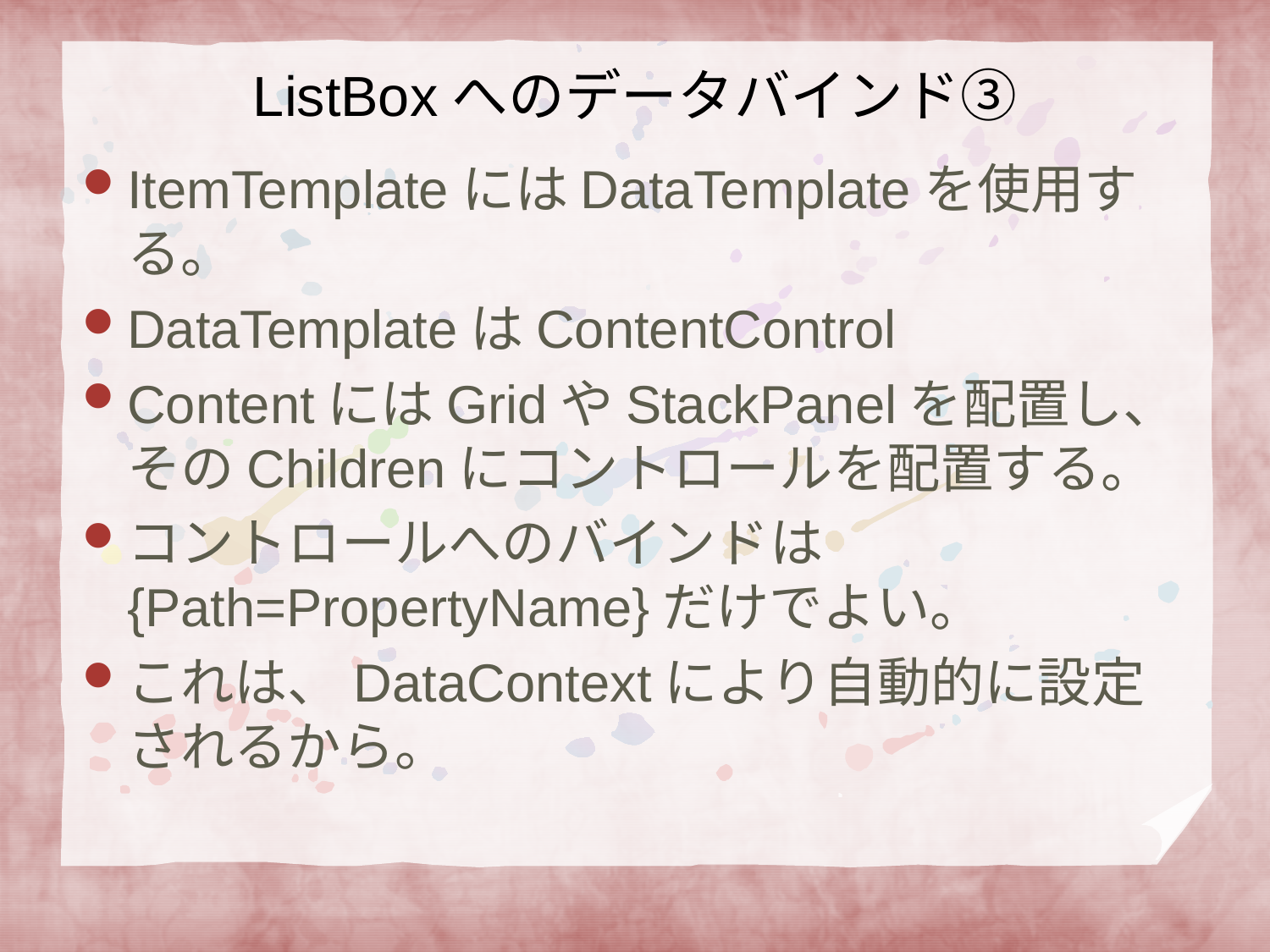

# ListBoxへのデータバインド③
ItemTemplateにはDataTemplateを使用する。
DataTemplateはContentControl
ContentにはGridやStackPanelを配置し、そのChildrenにコントロールを配置する。
コントロールへのバインドは{Path=PropertyName}だけでよい。
これは、DataContextにより自動的に設定されるから。